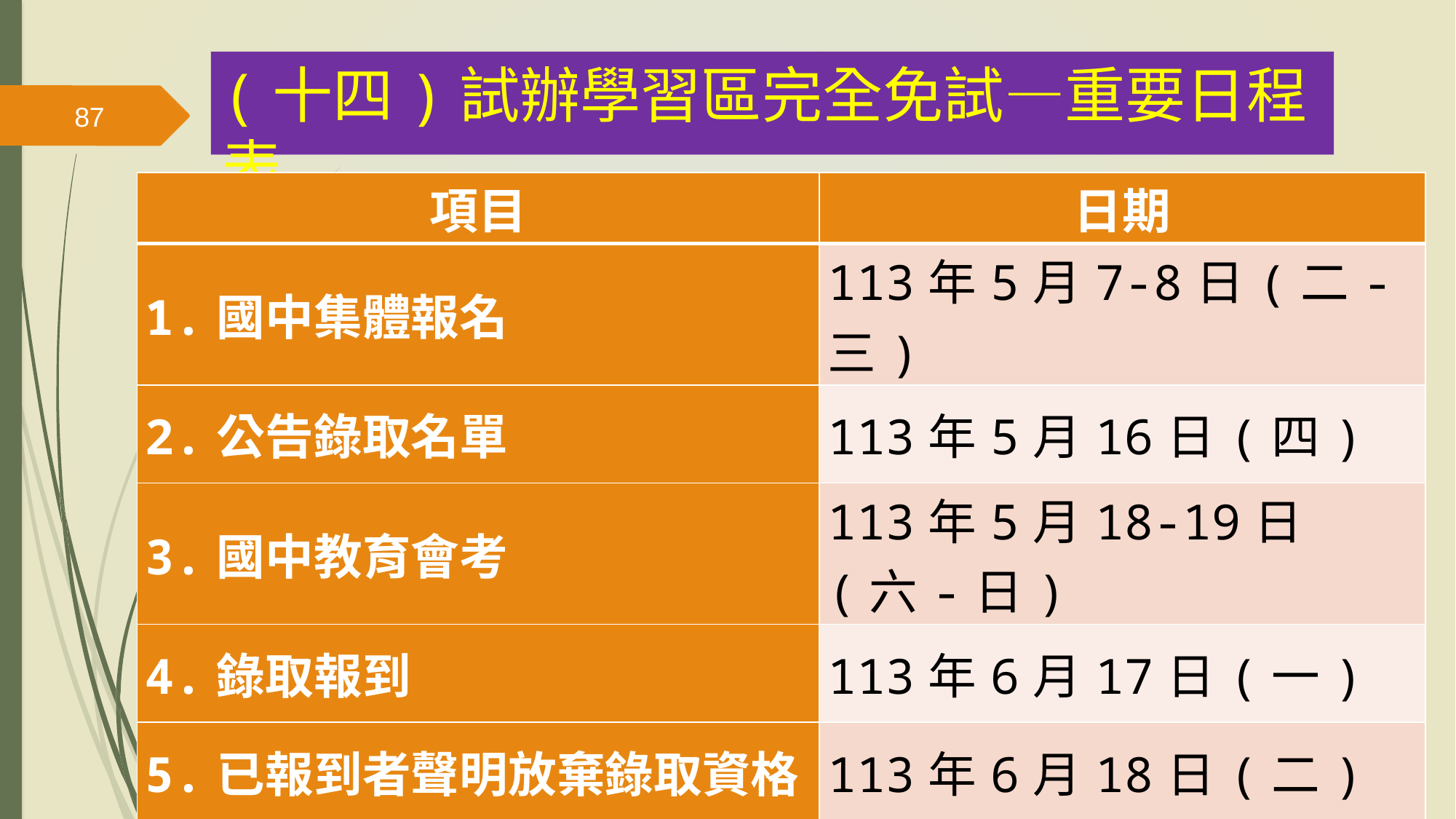

(十四)試辦學習區完全免試—重要日程表
87
| 項目 | 日期 |
| --- | --- |
| 1.國中集體報名 | 113年5月7-8日(二-三) |
| 2.公告錄取名單 | 113年5月16日(四) |
| 3.國中教育會考 | 113年5月18-19日(六-日) |
| 4.錄取報到 | 113年6月17日(一) |
| 5.已報到者聲明放棄錄取資格 | 113年6月18日(二) |